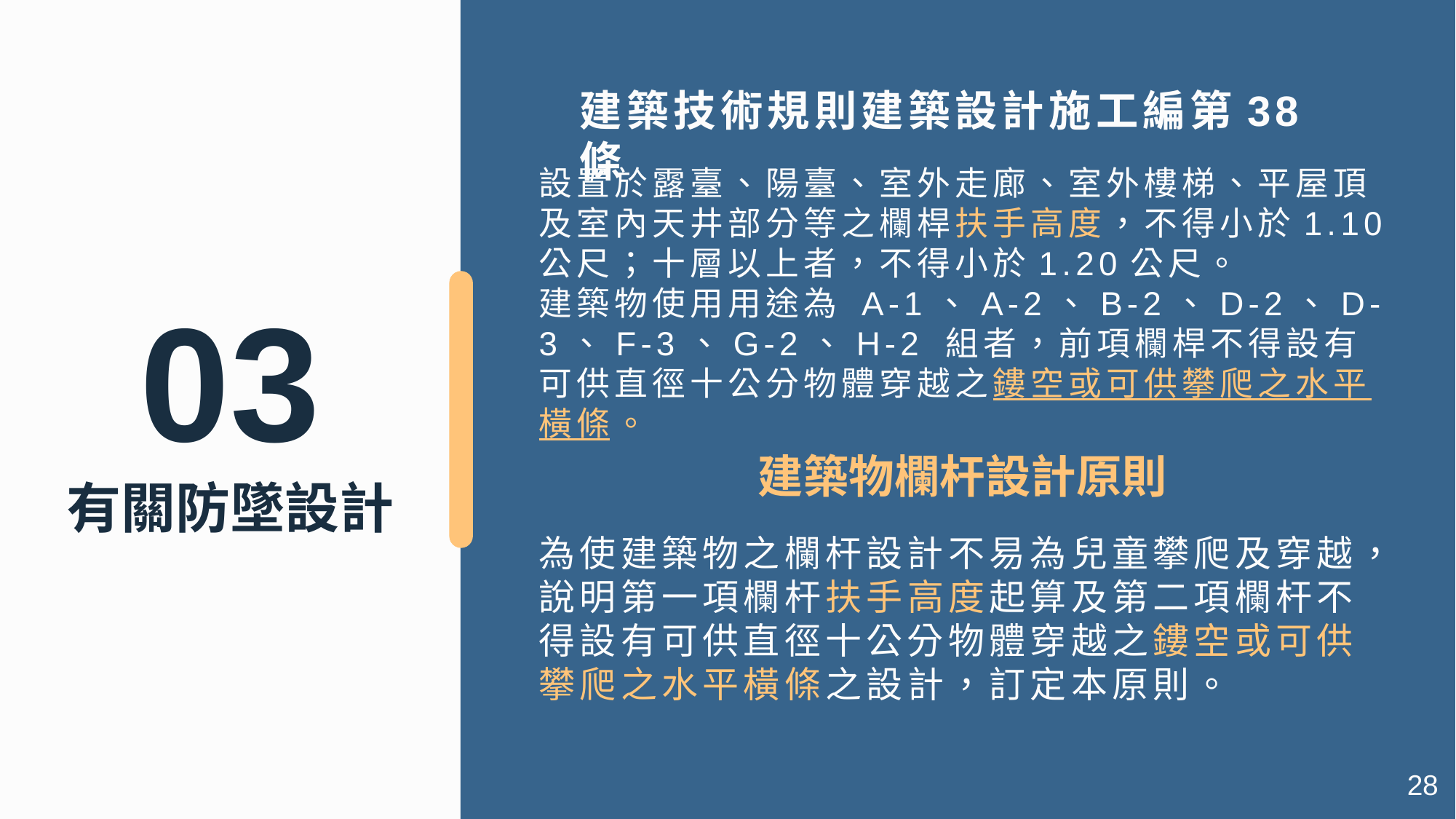

建築技術規則建築設計施工編第38條
設置於露臺、陽臺、室外走廊、室外樓梯、平屋頂及室內天井部分等之欄桿扶手高度，不得小於1.10公尺；十層以上者，不得小於1.20公尺。
建築物使用用途為 A-1、A-2、B-2、D-2、D-3、F-3、G-2、H-2 組者，前項欄桿不得設有可供直徑十公分物體穿越之鏤空或可供攀爬之水平橫條。
03
有關防墜設計
建築物欄杆設計原則
為使建築物之欄杆設計不易為兒童攀爬及穿越，說明第一項欄杆扶手高度起算及第二項欄杆不得設有可供直徑十公分物體穿越之鏤空或可供攀爬之水平橫條之設計，訂定本原則。
28